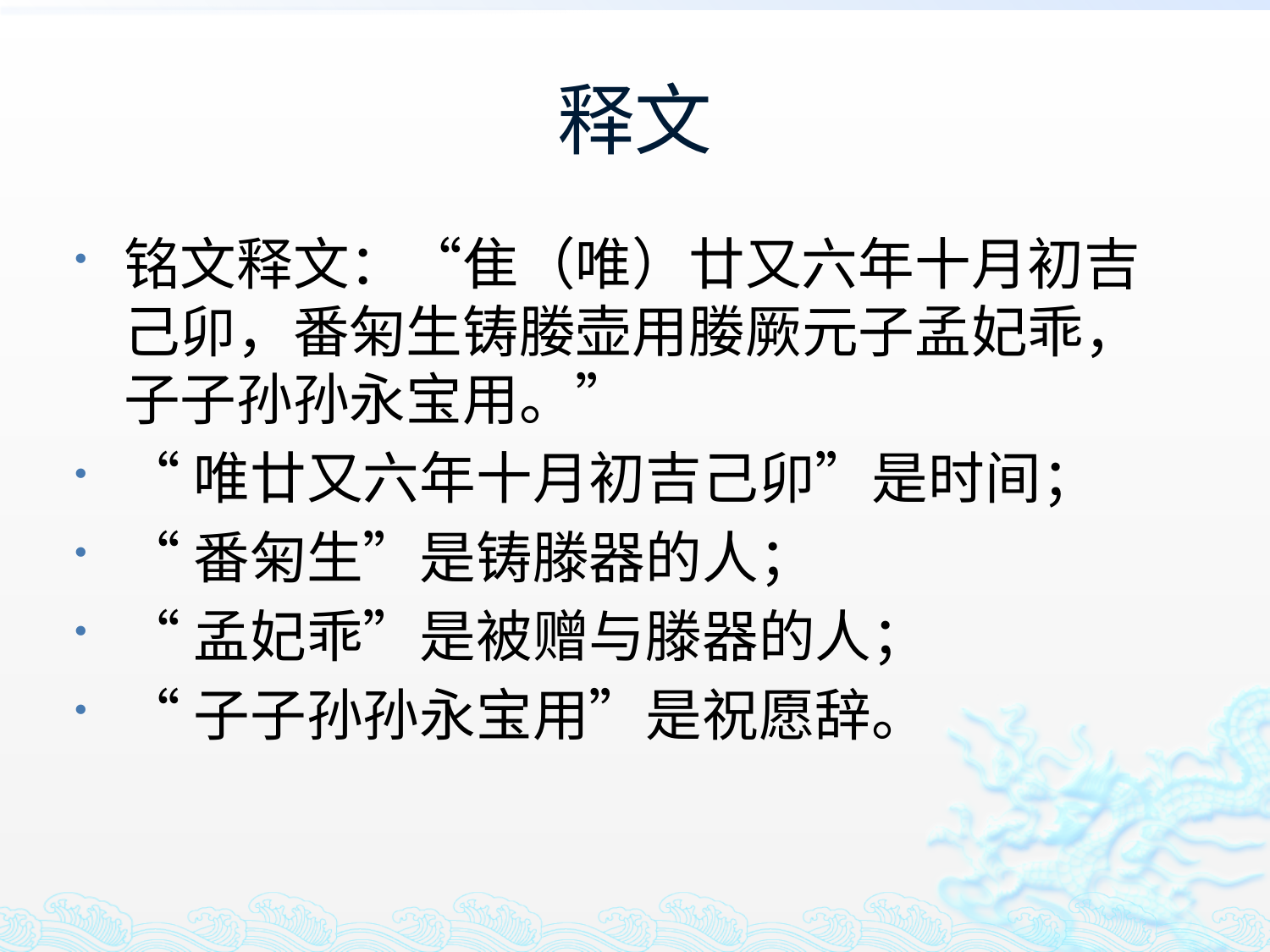

# 释文
铭文释文：“隹（唯）廿又六年十月初吉己卯，番匊生铸媵壶用媵厥元子孟妃乖，子子孙孙永宝用。”
“唯廿又六年十月初吉己卯”是时间；
“番匊生”是铸滕器的人；
“孟妃乖”是被赠与滕器的人；
“子子孙孙永宝用”是祝愿辞。